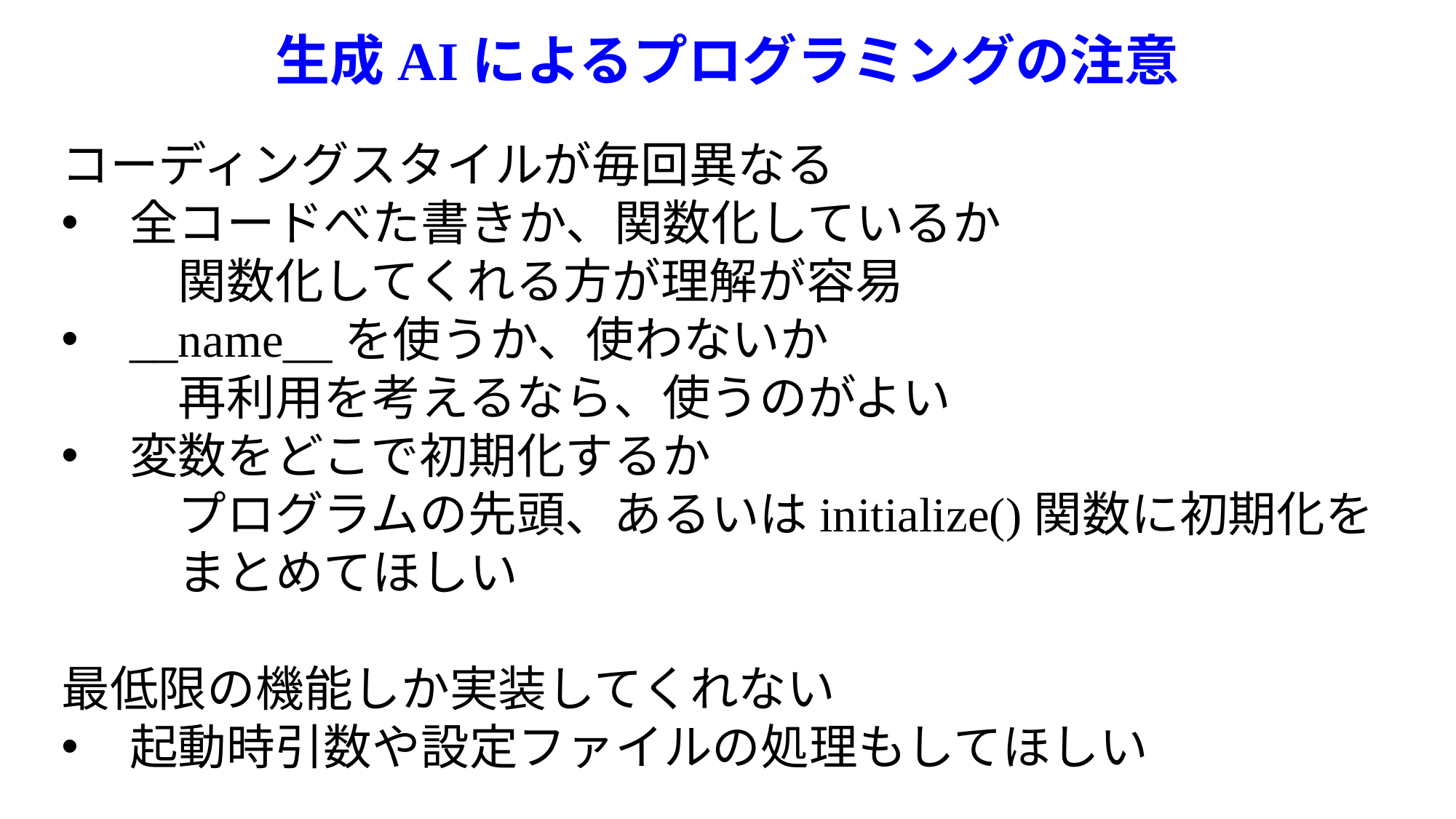

# 生成AIによるプログラミングの注意
コーディングスタイルが毎回異なる
全コードべた書きか、関数化しているか
　関数化してくれる方が理解が容易
__name__を使うか、使わないか
　再利用を考えるなら、使うのがよい
変数をどこで初期化するか
　プログラムの先頭、あるいはinitialize()関数に初期化を
　まとめてほしい

最低限の機能しか実装してくれない
起動時引数や設定ファイルの処理もしてほしい